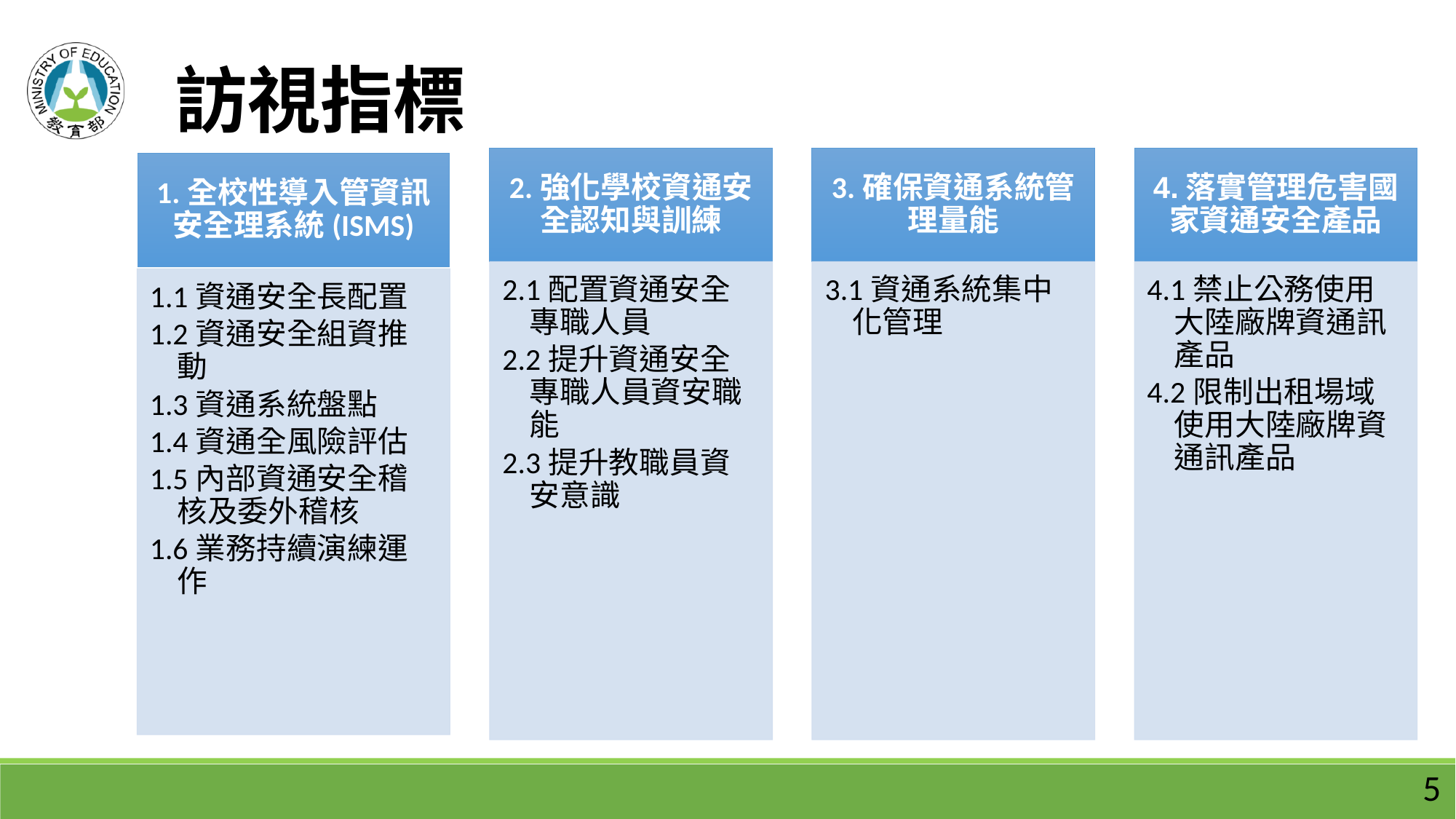

訪視指標
1.全校性導入管資訊安全理系統(ISMS)
1.1資通安全長配置
1.2資通安全組資推動
1.3資通系統盤點
1.4資通全風險評估
1.5內部資通安全稽核及委外稽核
1.6業務持續演練運作
2.強化學校資通安全認知與訓練
2.1配置資通安全專職人員
2.2提升資通安全專職人員資安職能
2.3提升教職員資安意識
3.確保資通系統管理量能
3.1資通系統集中化管理
4.落實管理危害國家資通安全產品
4.1禁止公務使用大陸廠牌資通訊產品
4.2限制出租場域使用大陸廠牌資通訊產品
5